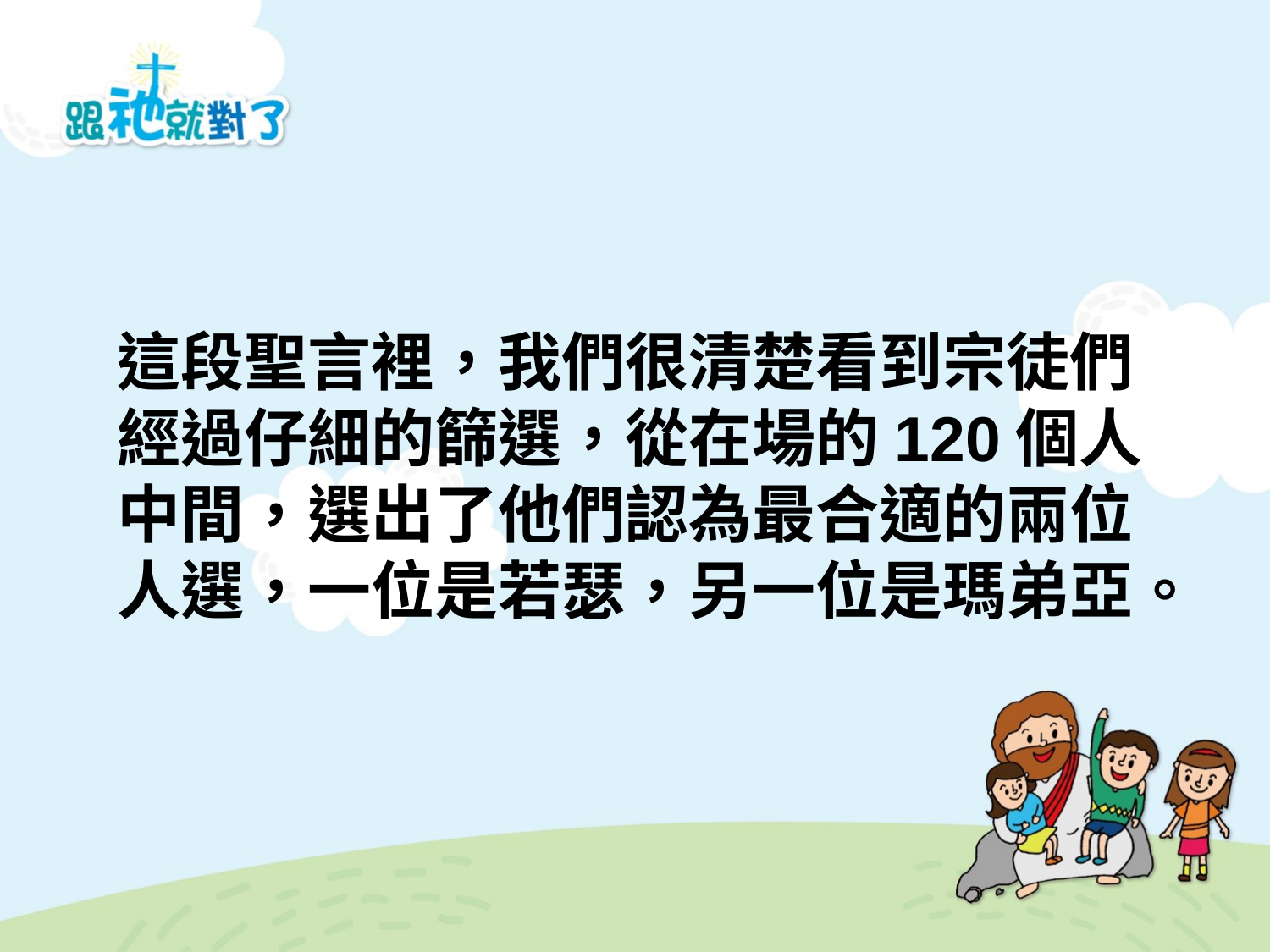

這段聖言裡，我們很清楚看到宗徒們經過仔細的篩選，從在場的120個人中間，選出了他們認為最合適的兩位人選，一位是若瑟，另一位是瑪弟亞。